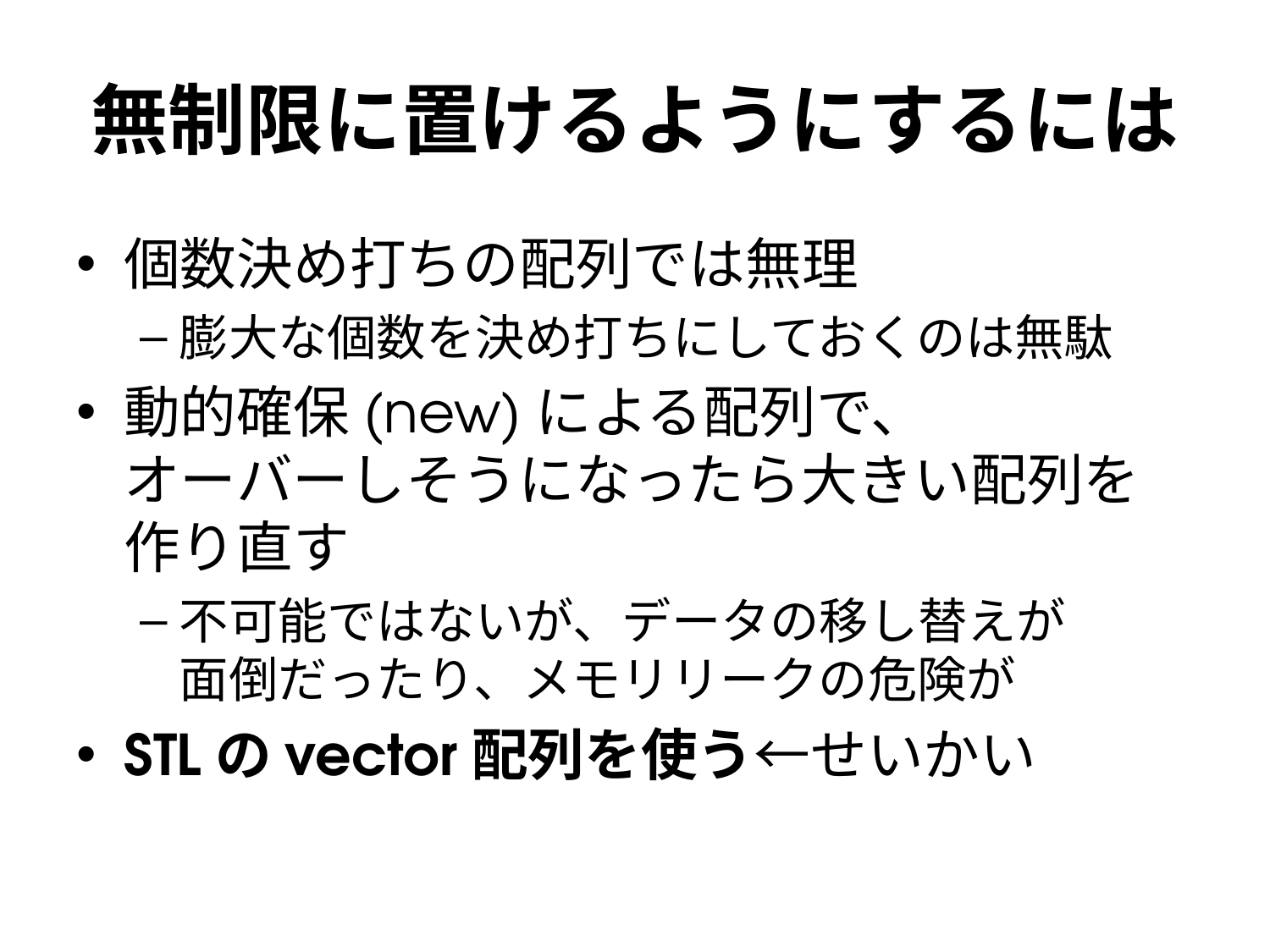

# 無制限に置けるようにするには
個数決め打ちの配列では無理
膨大な個数を決め打ちにしておくのは無駄
動的確保(new)による配列で、
オーバーしそうになったら大きい配列を作り直す
不可能ではないが、データの移し替えが
面倒だったり、メモリリークの危険が
STLのvector配列を使う←せいかい